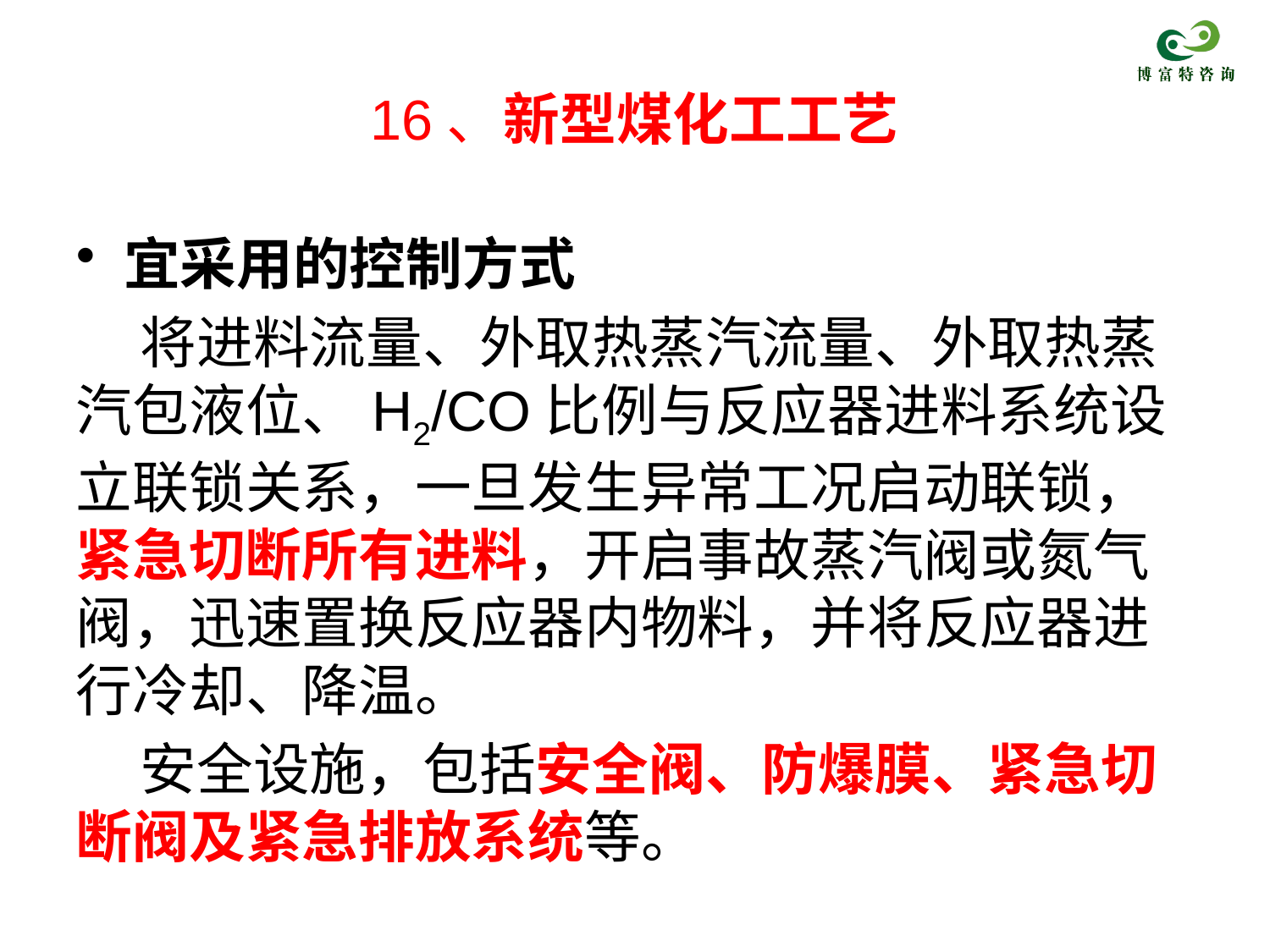

# 16、新型煤化工工艺
宜采用的控制方式
    将进料流量、外取热蒸汽流量、外取热蒸汽包液位、H2/CO比例与反应器进料系统设立联锁关系，一旦发生异常工况启动联锁，紧急切断所有进料，开启事故蒸汽阀或氮气阀，迅速置换反应器内物料，并将反应器进行冷却、降温。
    安全设施，包括安全阀、防爆膜、紧急切断阀及紧急排放系统等。